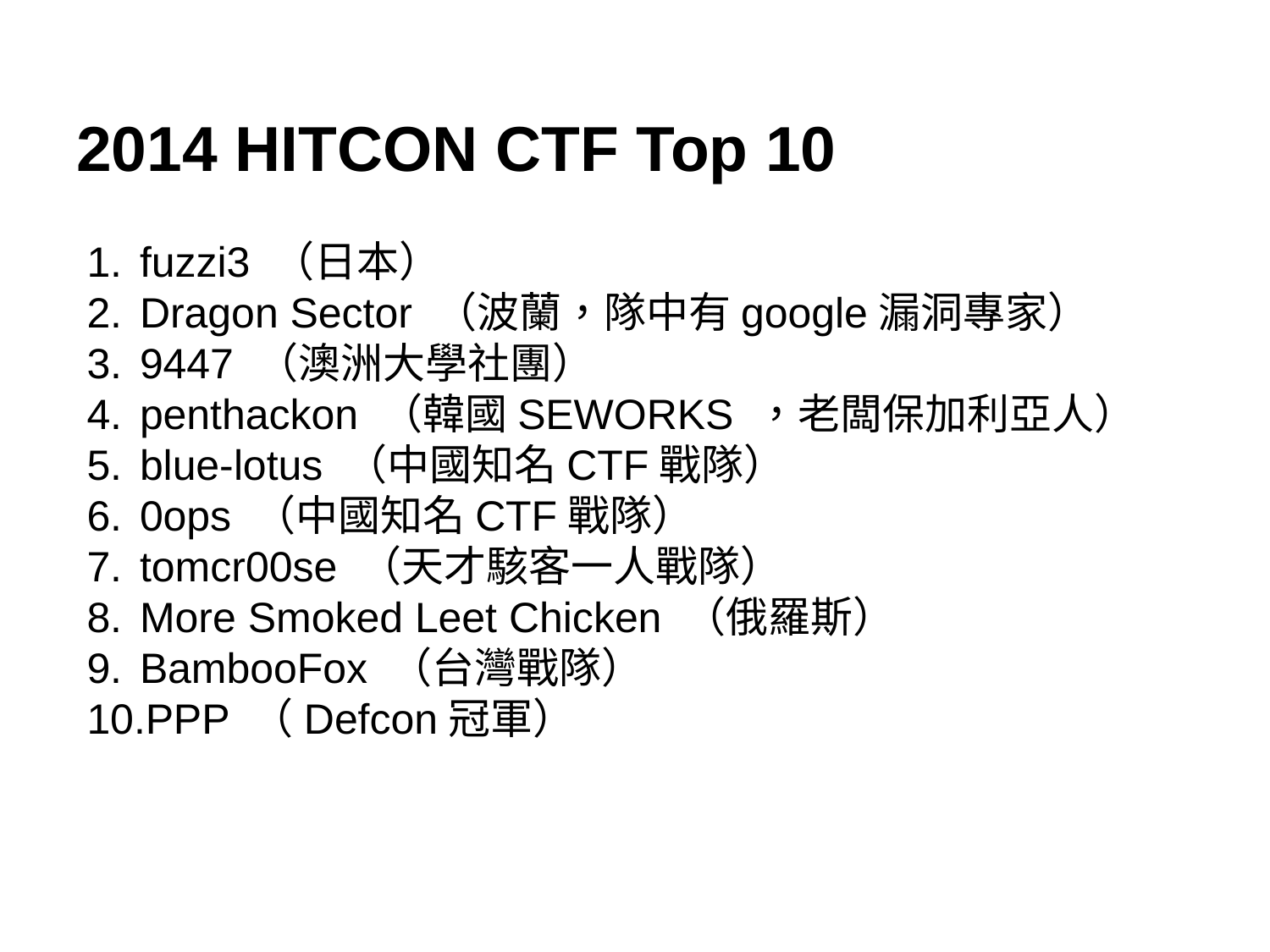

# 2014 HITCON CTF Top 10
fuzzi3 （日本）
Dragon Sector （波蘭，隊中有google漏洞專家）
9447 （澳洲大學社團）
penthackon （韓國SEWORKS ，老闆保加利亞人）
blue-lotus （中國知名CTF戰隊）
0ops （中國知名CTF戰隊）
tomcr00se （天才駭客一人戰隊）
More Smoked Leet Chicken （俄羅斯）
BambooFox （台灣戰隊）
PPP （Defcon冠軍）